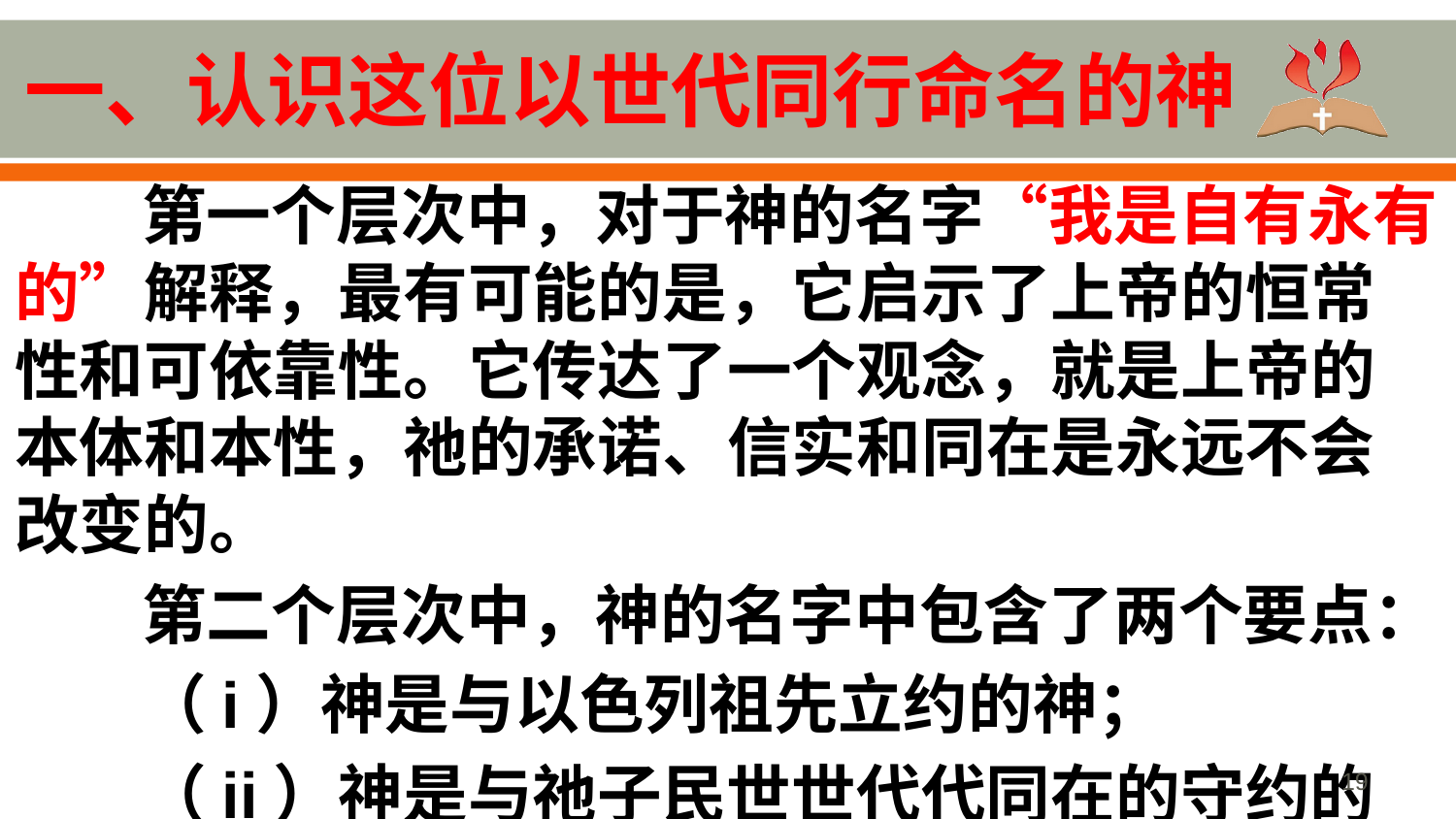

# 一、认识这位以世代同行命名的神
第一个层次中，对于神的名字“我是自有永有的”解释，最有可能的是，它启示了上帝的恒常性和可依靠性。它传达了一个观念，就是上帝的本体和本性，祂的承诺、信实和同在是永远不会改变的。
第二个层次中，神的名字中包含了两个要点：
（i）神是与以色列祖先立约的神；
（ii）神是与祂子民世世代代同在的守约的神.

19